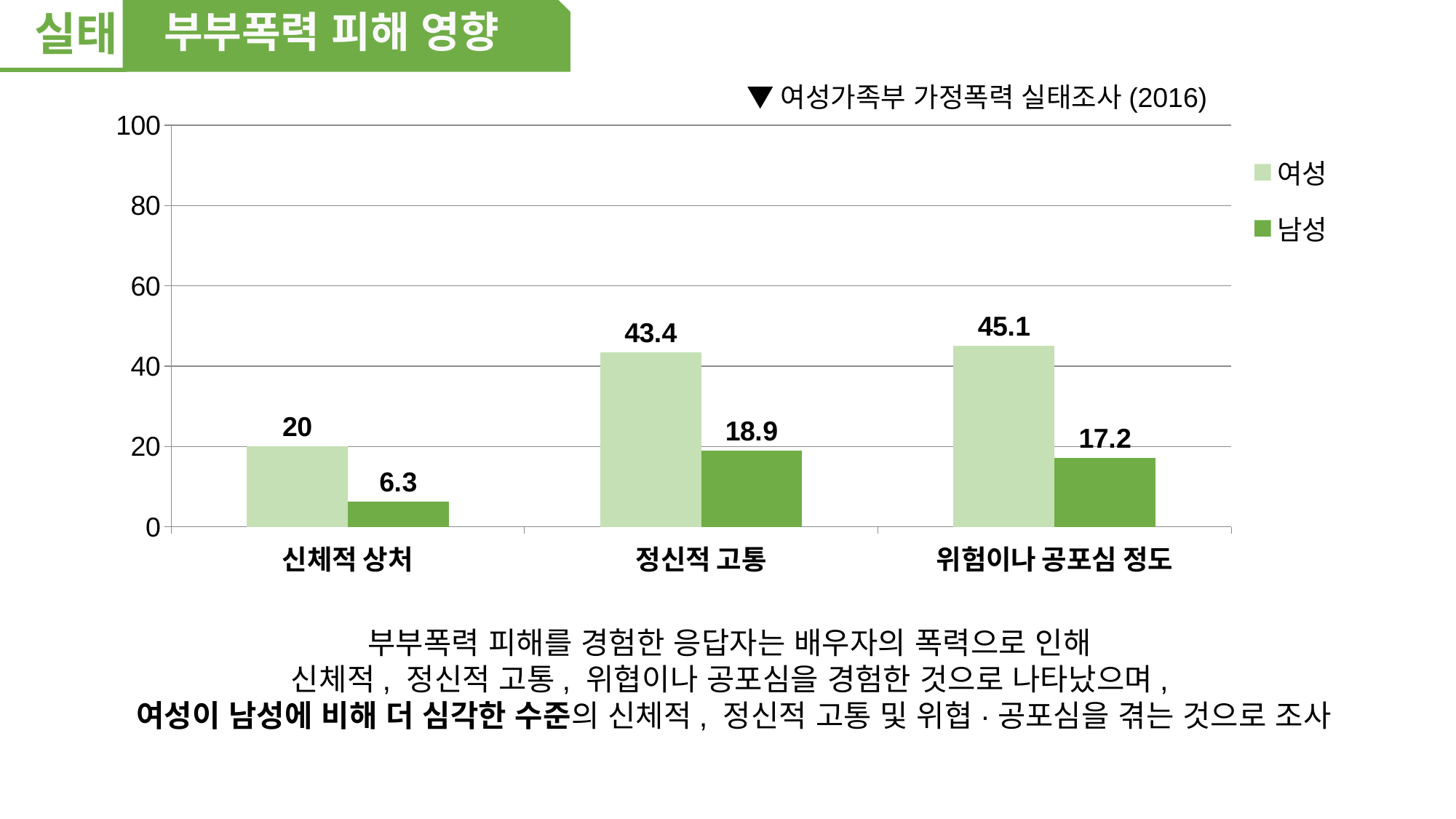

실태

부부폭력 피해 영향
▼여성가족부 가정폭력 실태조사(2016)

### Chart

| Category | 여성 | 남성 |
|---|---|---|
| 신체적 상처 | 20.0 | 6.3 |
| 정신적 고통 | 43.4 | 18.9 |
| 위험이나 공포심 정도 | 45.1 | 17.2 |
부부폭력 피해를 경험한 응답자는 배우자의 폭력으로 인해
신체적, 정신적 고통, 위협이나 공포심을 경험한 것으로 나타났으며,
여성이 남성에 비해 더 심각한 수준의 신체적, 정신적 고통 및 위협·공포심을 겪는 것으로 조사